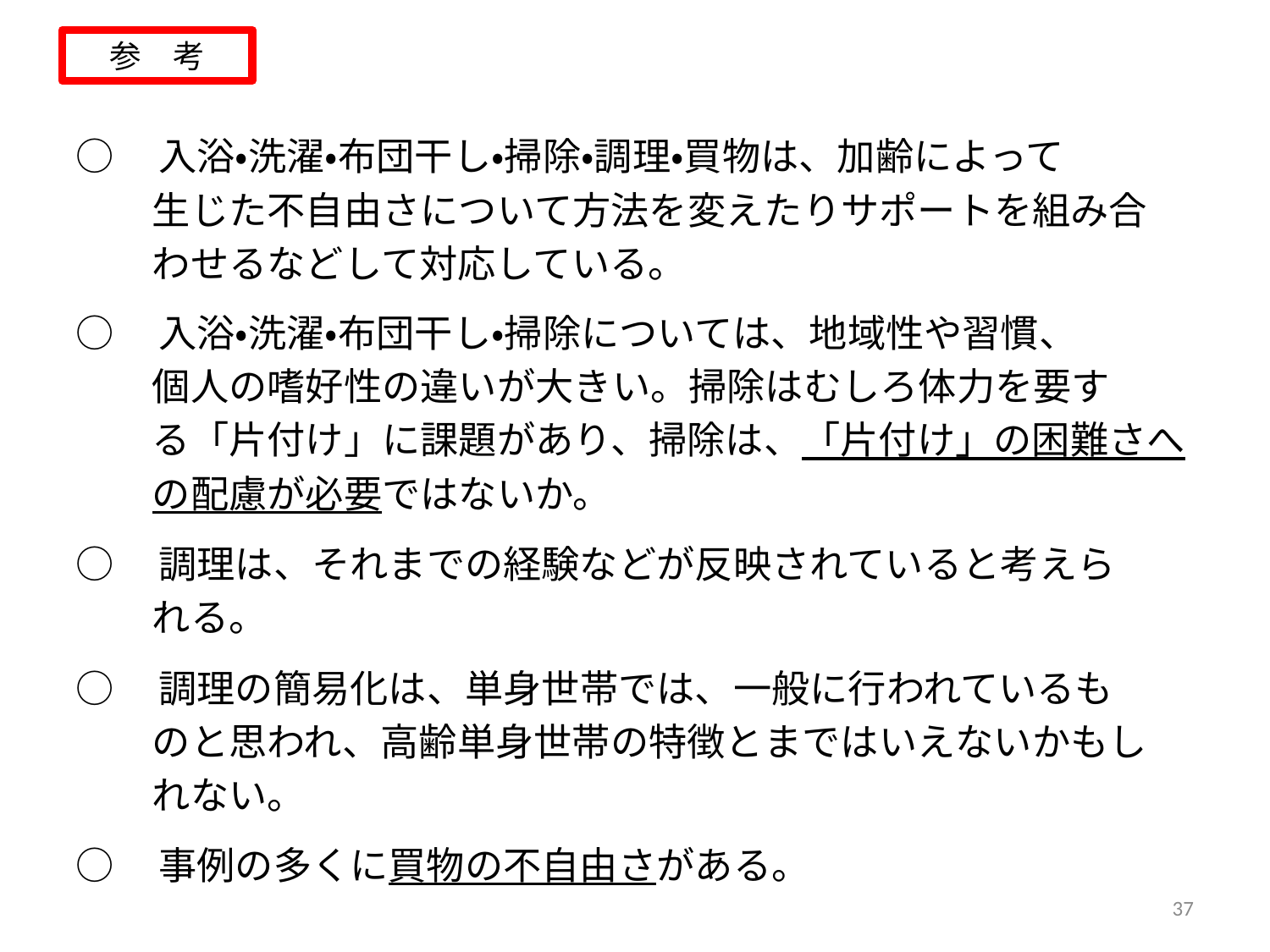

参　考
○　入浴・洗濯・布団干し・掃除・調理・買物は、加齢によって
　　生じた不自由さについて方法を変えたりサポートを組み合
　　わせるなどして対応している。

○　入浴・洗濯・布団干し・掃除については、地域性や習慣、
　　個人の嗜好性の違いが大きい。掃除はむしろ体力を要す
　　る「片付け」に課題があり、掃除は、「片付け」の困難さへ
　　の配慮が必要ではないか。

○　調理は、それまでの経験などが反映されていると考えら
　　れる。

○　調理の簡易化は、単身世帯では、一般に行われているも
　　のと思われ、高齢単身世帯の特徴とまではいえないかもし
　　れない。

○　事例の多くに買物の不自由さがある。
37